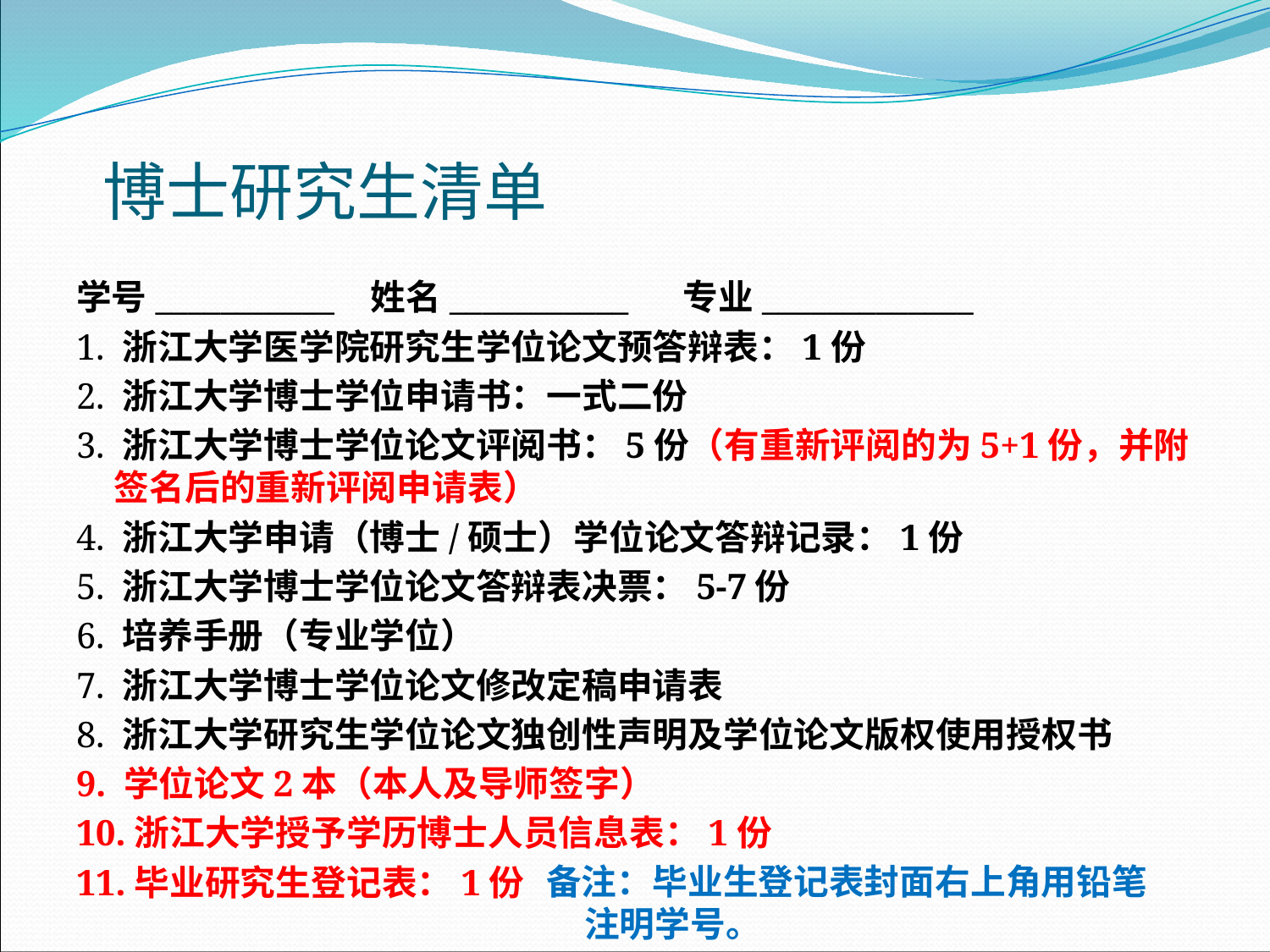

# 博士研究生清单
学号___________   姓名___________     专业_____________
1. 浙江大学医学院研究生学位论文预答辩表：1份
2. 浙江大学博士学位申请书：一式二份
3. 浙江大学博士学位论文评阅书：5份（有重新评阅的为5+1份，并附签名后的重新评阅申请表）
4. 浙江大学申请（博士/硕士）学位论文答辩记录：1份
5. 浙江大学博士学位论文答辩表决票：5-7份
6. 培养手册（专业学位）
7. 浙江大学博士学位论文修改定稿申请表
8. 浙江大学研究生学位论文独创性声明及学位论文版权使用授权书
9. 学位论文2本（本人及导师签字）
10.浙江大学授予学历博士人员信息表：1份
11.毕业研究生登记表：1份

备注：毕业生登记表封面右上角用铅笔注明学号。